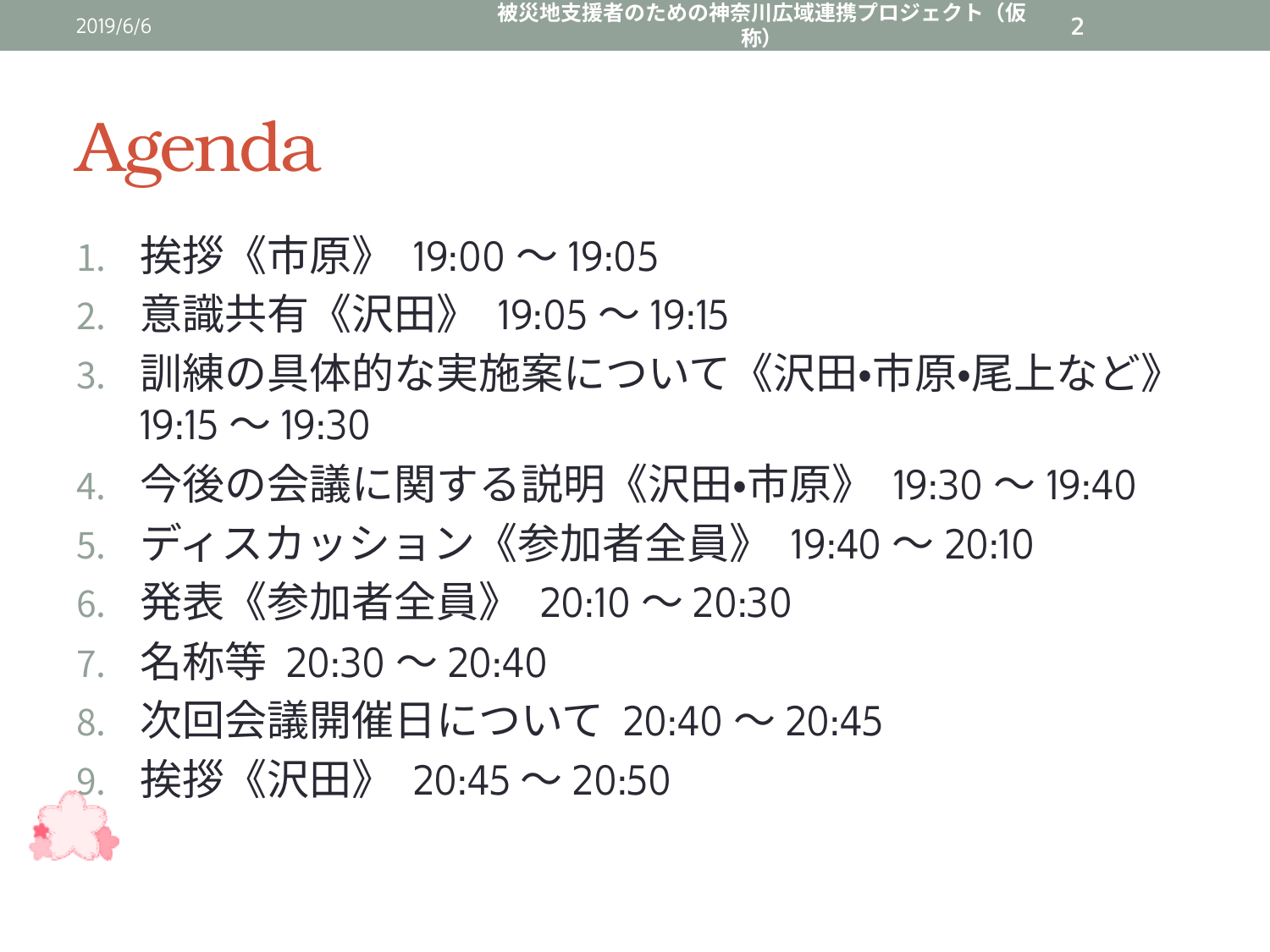

2019/6/6
被災地支援者のための神奈川広域連携プロジェクト（仮称）
2
# Agenda
挨拶《市原》 19:00～19:05
意識共有《沢田》 19:05～19:15
訓練の具体的な実施案について《沢田・市原・尾上など》19:15～19:30
今後の会議に関する説明《沢田・市原》 19:30～19:40
ディスカッション《参加者全員》 19:40～20:10
発表《参加者全員》 20:10～20:30
名称等 20:30～20:40
次回会議開催日について 20:40～20:45
挨拶《沢田》 20:45～20:50